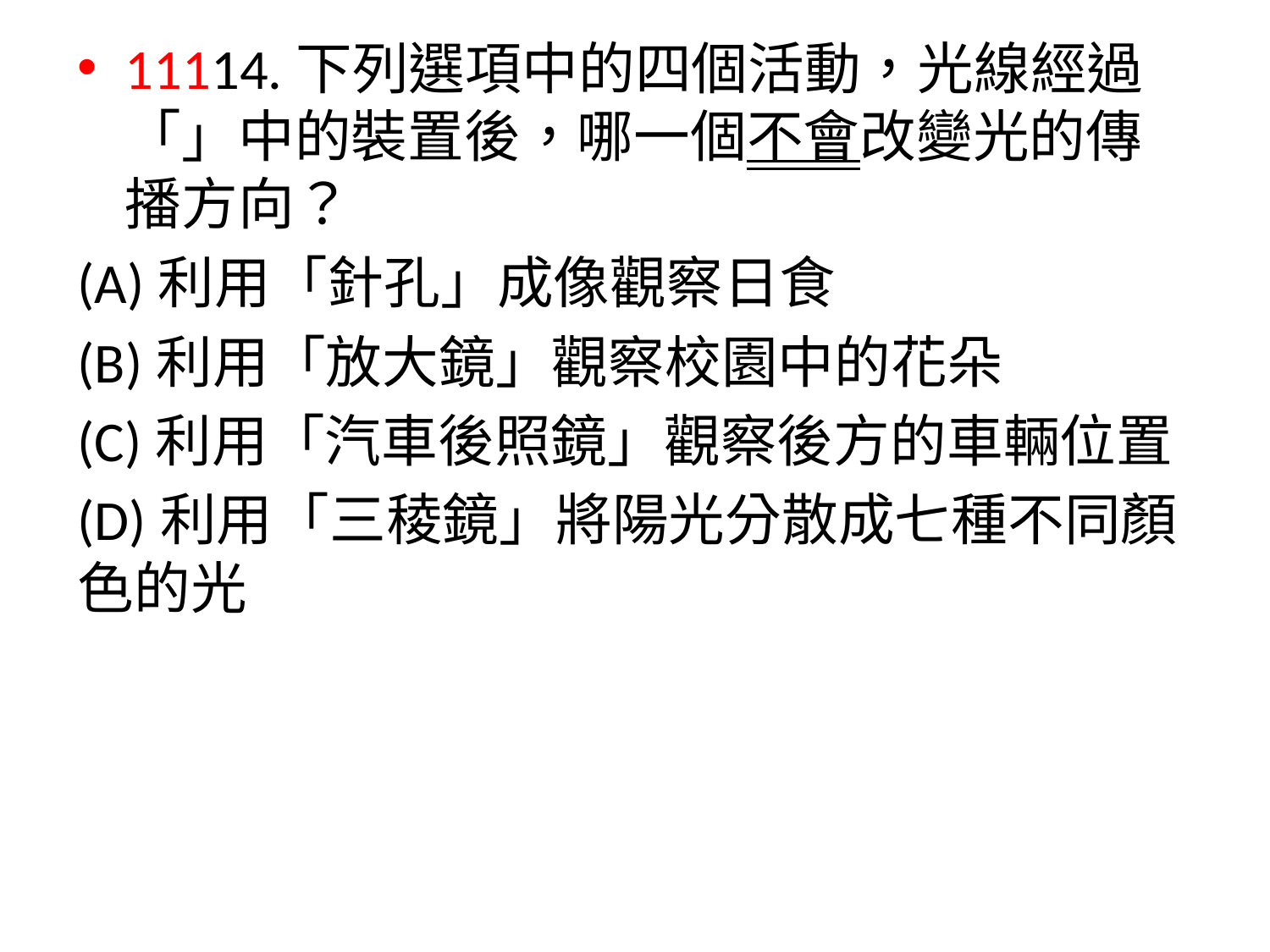

11114.下列選項中的四個活動，光線經過「」中的裝置後，哪一個不會改變光的傳播方向？
(A)利用「針孔」成像觀察日食
(B)利用「放大鏡」觀察校園中的花朵
(C)利用「汽車後照鏡」觀察後方的車輛位置
(D)利用「三稜鏡」將陽光分散成七種不同顏色的光